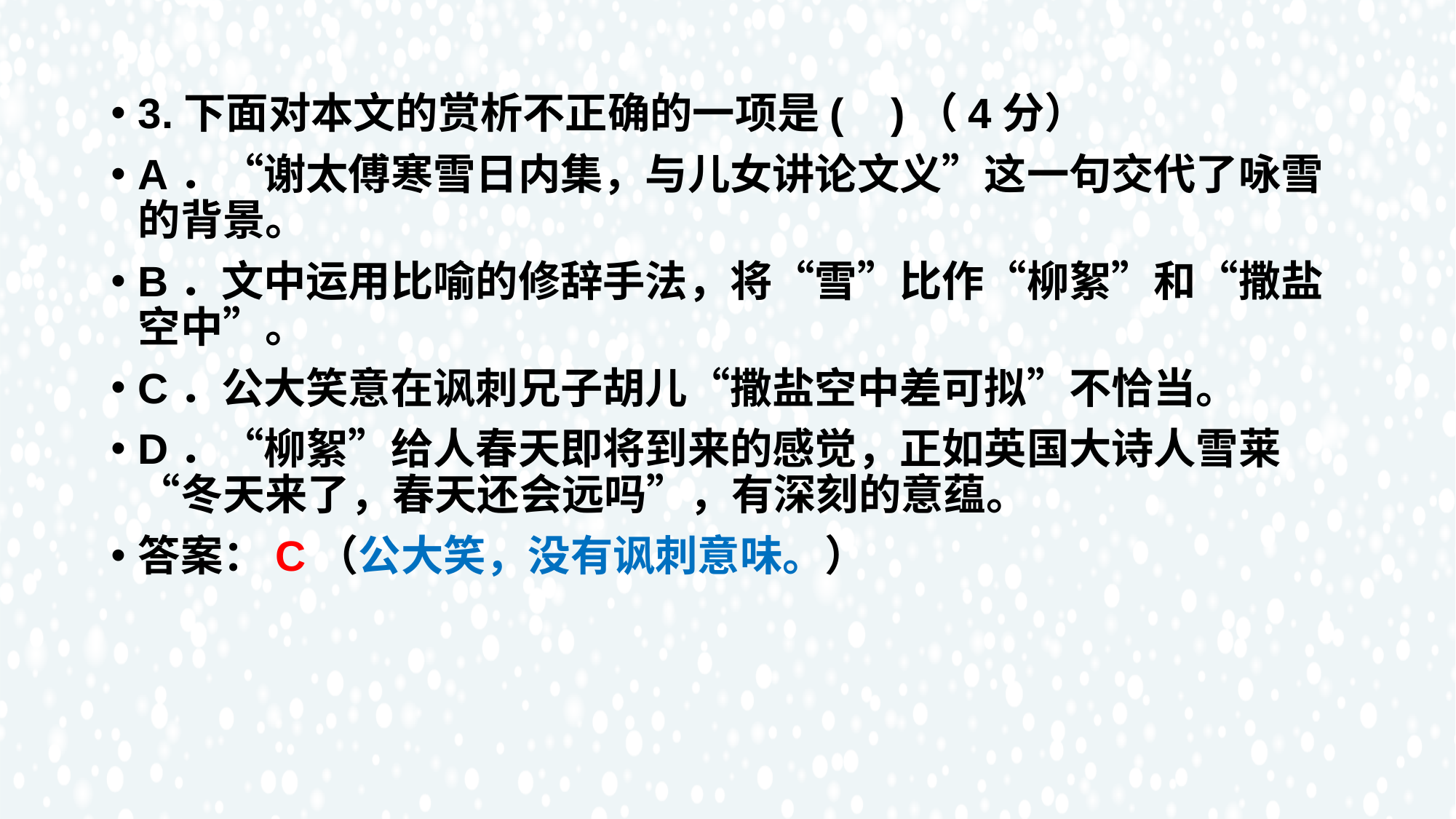

3.下面对本文的赏析不正确的一项是(    )（4分）
A．“谢太傅寒雪日内集，与儿女讲论文义”这一句交代了咏雪的背景。
B．文中运用比喻的修辞手法，将“雪”比作“柳絮”和“撒盐空中”。
C．公大笑意在讽刺兄子胡儿“撒盐空中差可拟”不恰当。
D．“柳絮”给人春天即将到来的感觉，正如英国大诗人雪莱“冬天来了，春天还会远吗”，有深刻的意蕴。
答案：C（公大笑，没有讽刺意味。）